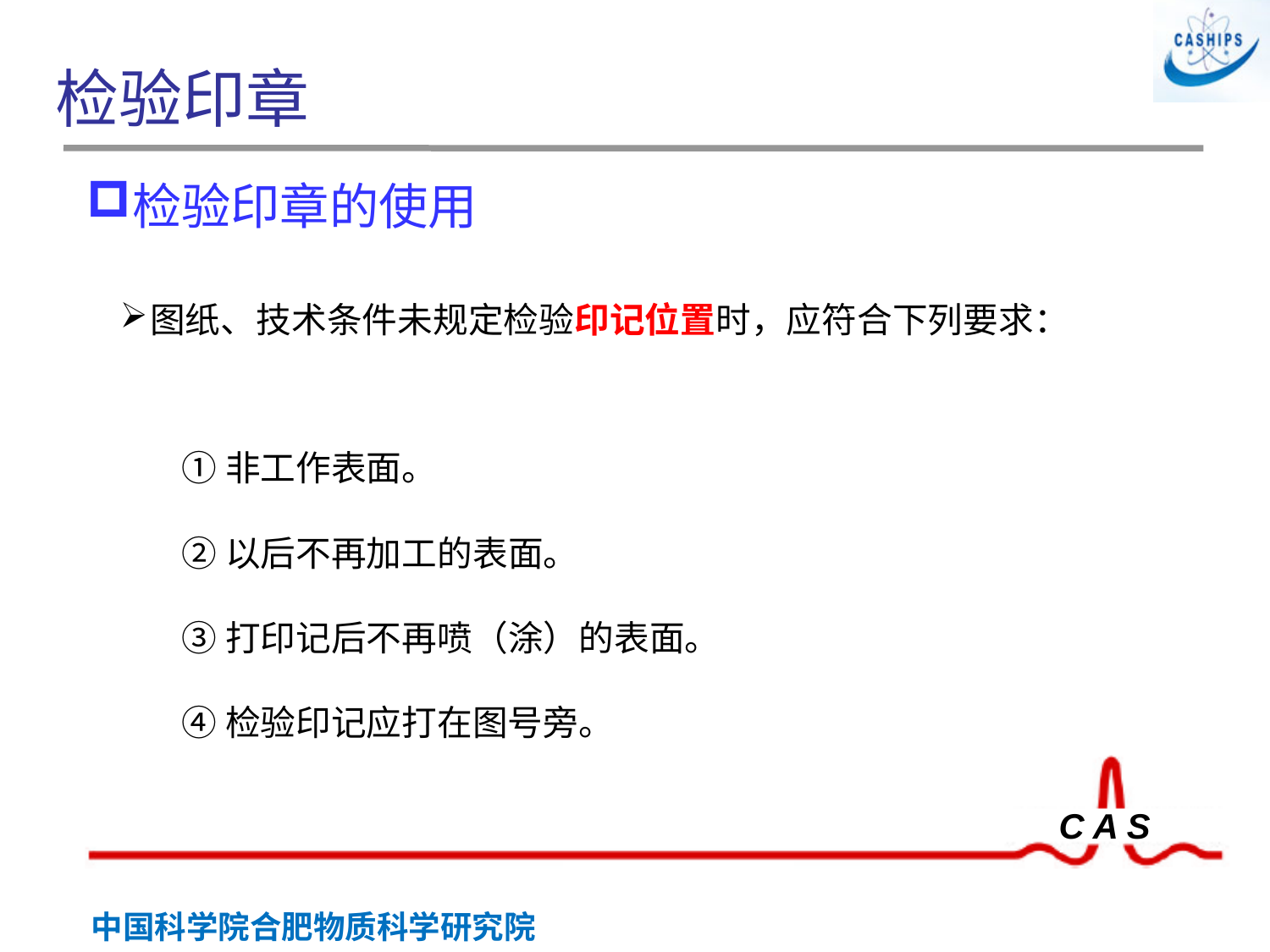

# 检验印章
检验印章的使用

图纸、技术条件未规定检验印记位置时，应符合下列要求：

    ①非工作表面。
    ②以后不再加工的表面。
    ③打印记后不再喷（涂）的表面。
    ④检验印记应打在图号旁。

  胶印章
钢印章
封印章